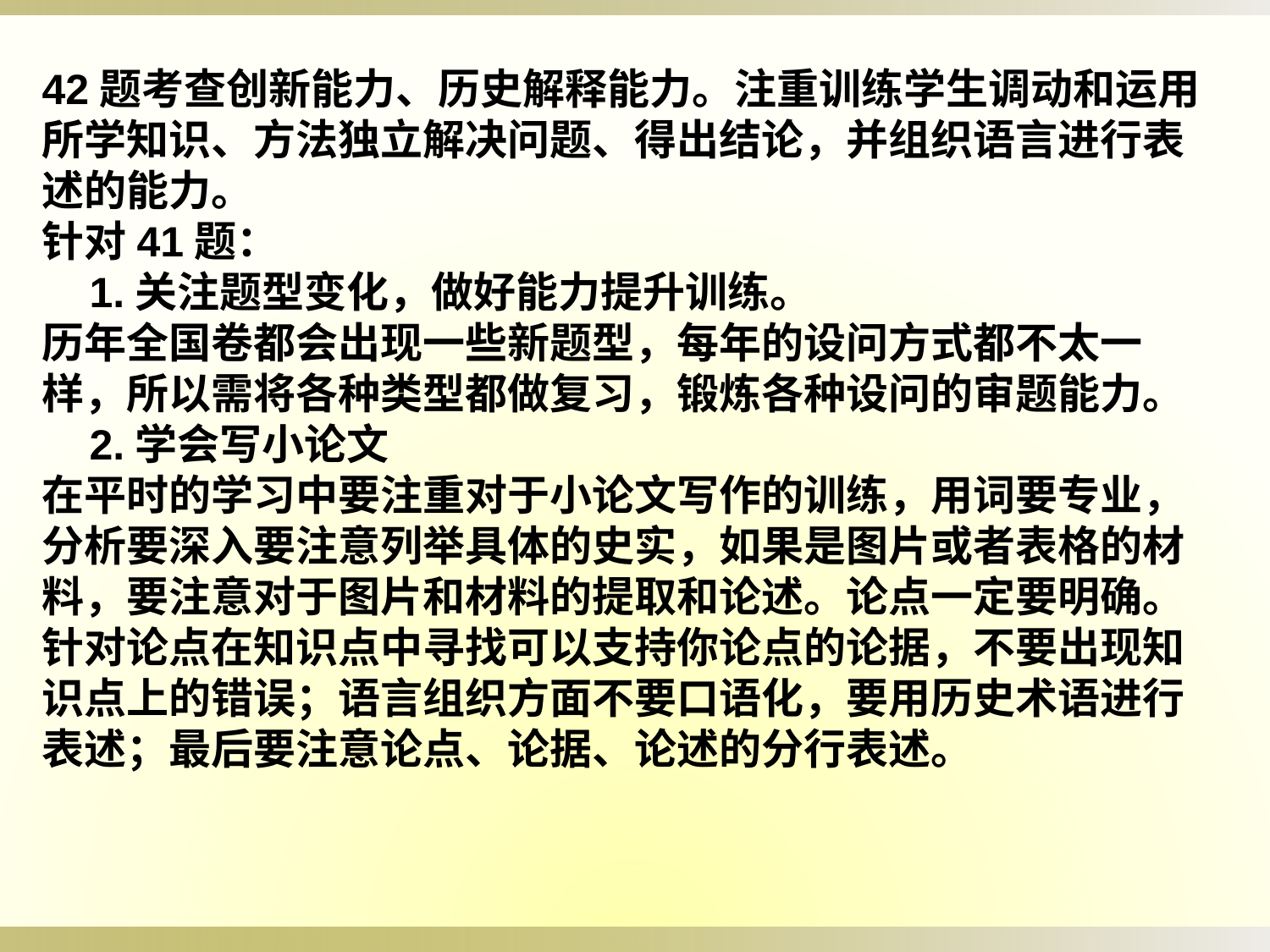

42题考查创新能力、历史解释能力。注重训练学生调动和运用所学知识、方法独立解决问题、得出结论，并组织语言进行表述的能力。
针对41题：
    1.关注题型变化，做好能力提升训练。
历年全国卷都会出现一些新题型，每年的设问方式都不太一样，所以需将各种类型都做复习，锻炼各种设问的审题能力。
    2.学会写小论文
在平时的学习中要注重对于小论文写作的训练，用词要专业，分析要深入要注意列举具体的史实，如果是图片或者表格的材料，要注意对于图片和材料的提取和论述。论点一定要明确。针对论点在知识点中寻找可以支持你论点的论据，不要出现知识点上的错误；语言组织方面不要口语化，要用历史术语进行表述；最后要注意论点、论据、论述的分行表述。